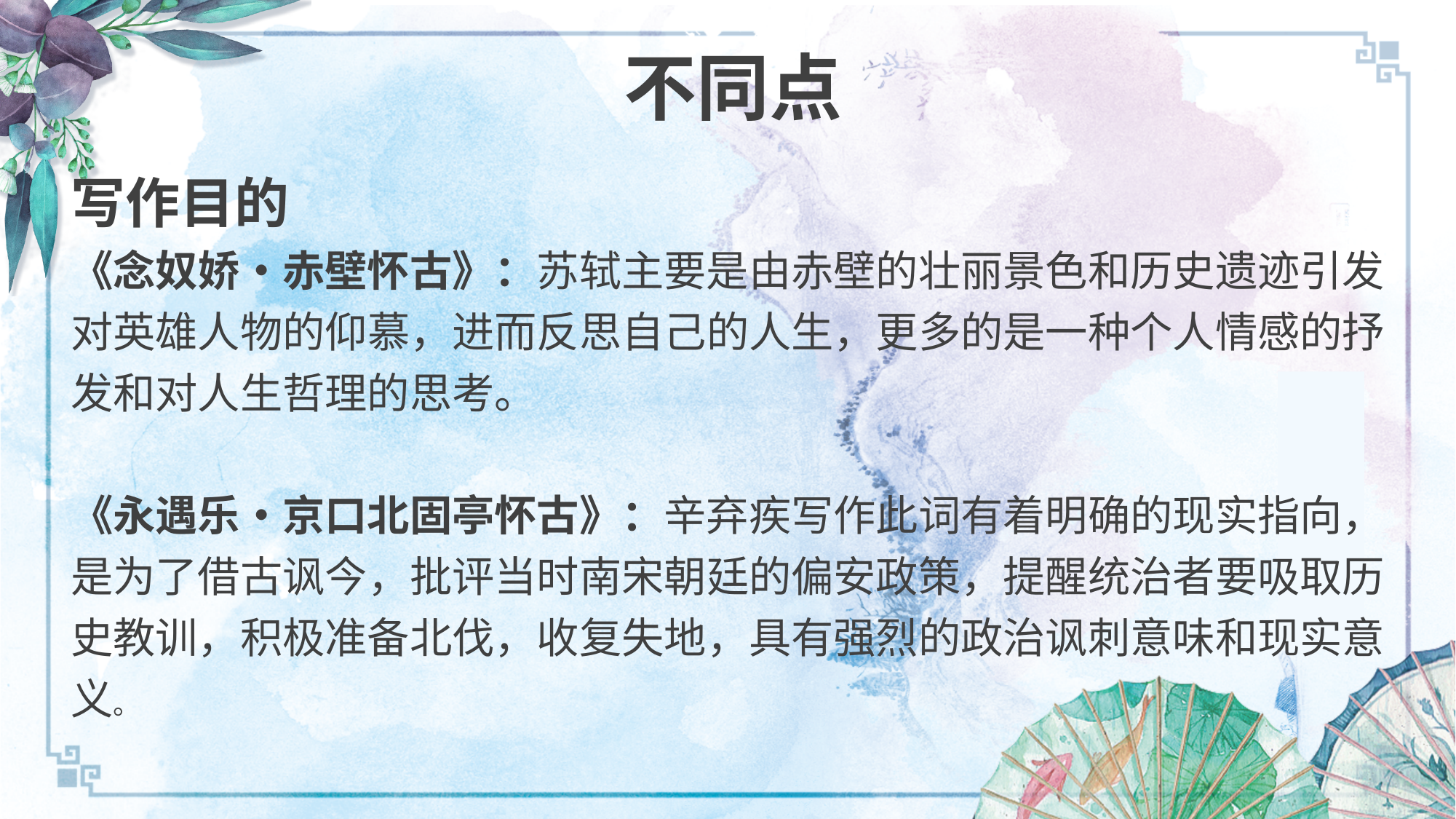

不同点

写作目的
《念奴娇・赤壁怀古》：苏轼主要是由赤壁的壮丽景色和历史遗迹引发对英雄人物的仰慕，进而反思自己的人生，更多的是一种个人情感的抒发和对人生哲理的思考。

《永遇乐・京口北固亭怀古》：辛弃疾写作此词有着明确的现实指向，是为了借古讽今，批评当时南宋朝廷的偏安政策，提醒统治者要吸取历史教训，积极准备北伐，收复失地，具有强烈的政治讽刺意味和现实意义。